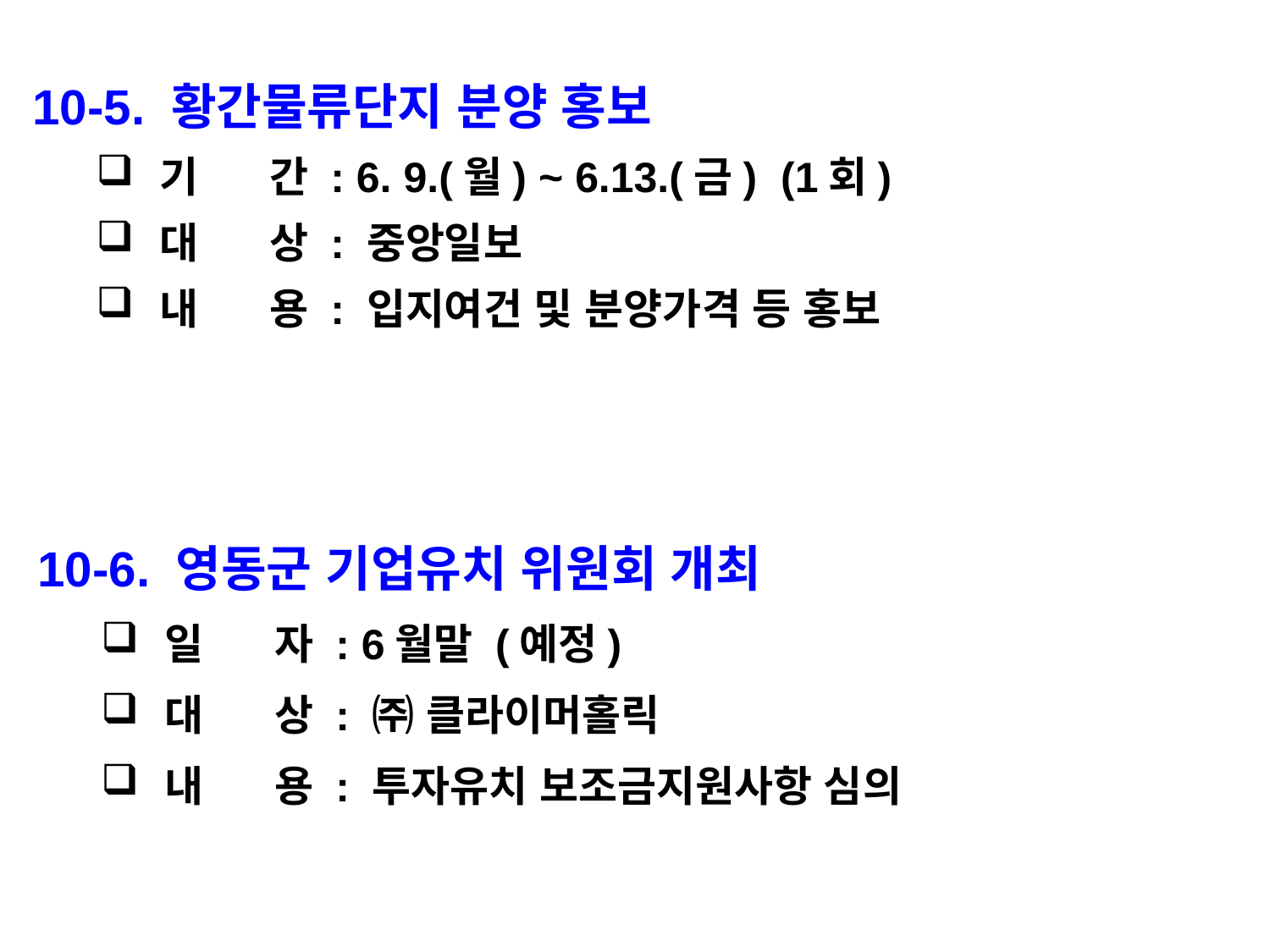

10-5. 황간물류단지 분양 홍보
기      간 : 6. 9.(월) ~ 6.13.(금)  (1회)
대      상 : 중앙일보
내      용 : 입지여건 및 분양가격 등 홍보

10-6. 영동군 기업유치 위원회 개최
일      자 : 6월말 (예정)
대      상 : ㈜ 클라이머홀릭
내      용 : 투자유치 보조금지원사항 심의